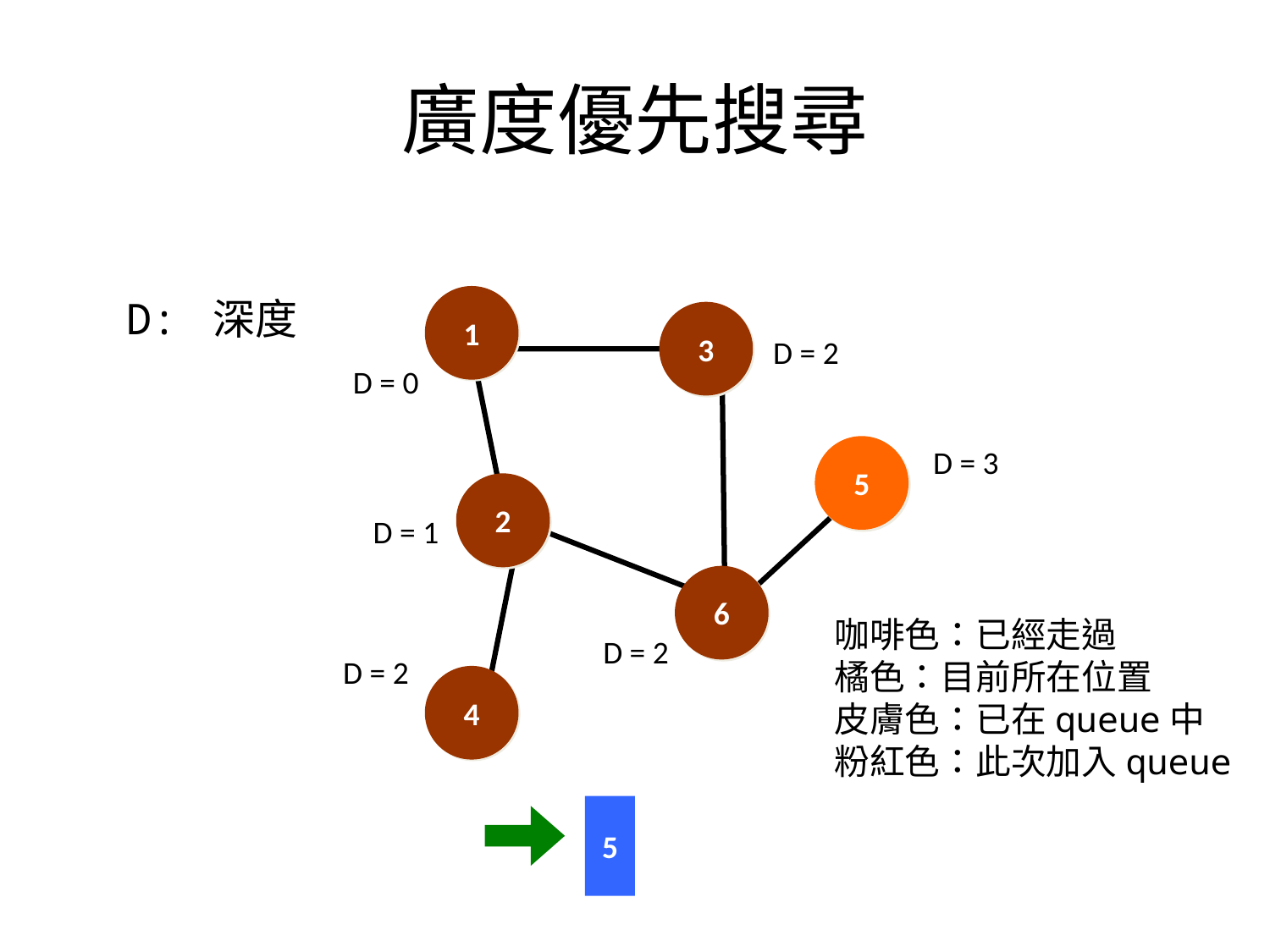

# 廣度優先搜尋
D: 深度
1
3

5
2

6
4
D = 2
D = 0
D = 3
D = 1
咖啡色：已經走過
橘色：目前所在位置
皮膚色：已在queue中
粉紅色：此次加入queue
D = 2
D = 2
5